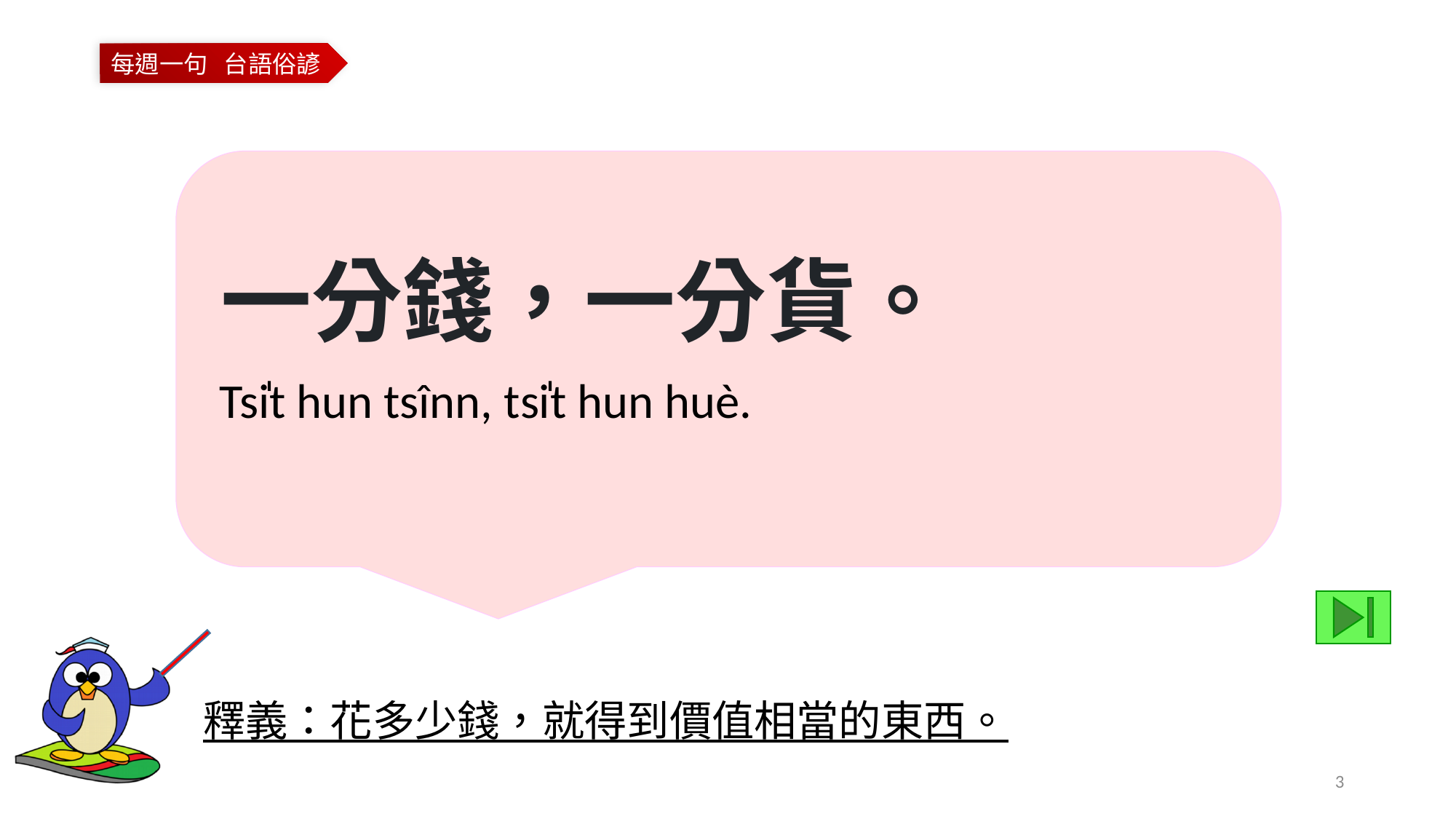

一分錢，一分貨。
Tsi̍t hun tsînn, tsi̍t hun huè.

釋義：花多少錢，就得到價值相當的東西。
3